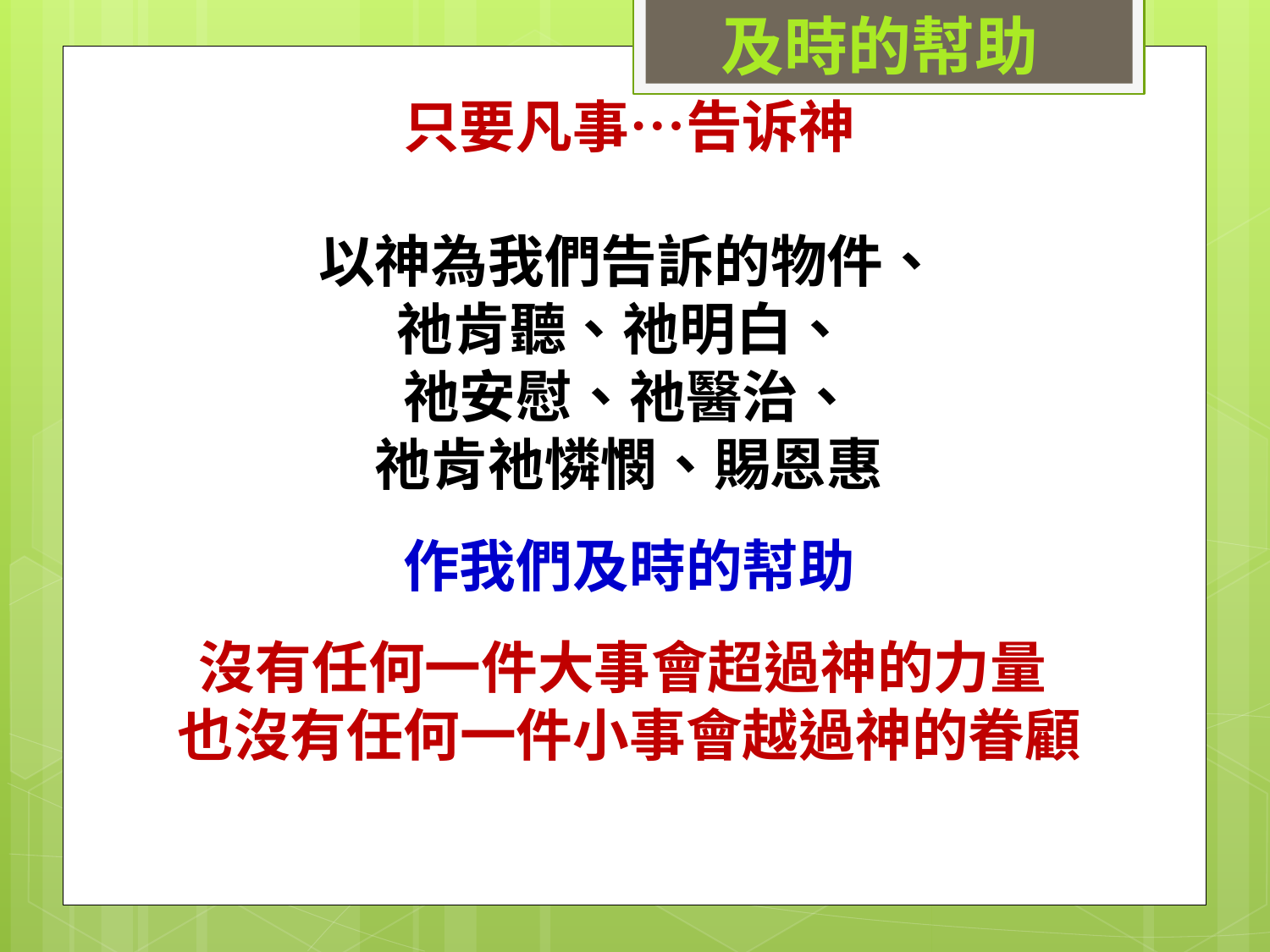

及時的幇助
只要凡事…告诉神

以神為我們告訴的物件、
祂肯聽、祂明白、
祂安慰、祂醫治、
祂肯祂憐憫、賜恩惠

作我們及時的幇助

沒有任何一件大事會超過神的力量
也沒有任何一件小事會越過神的眷顧